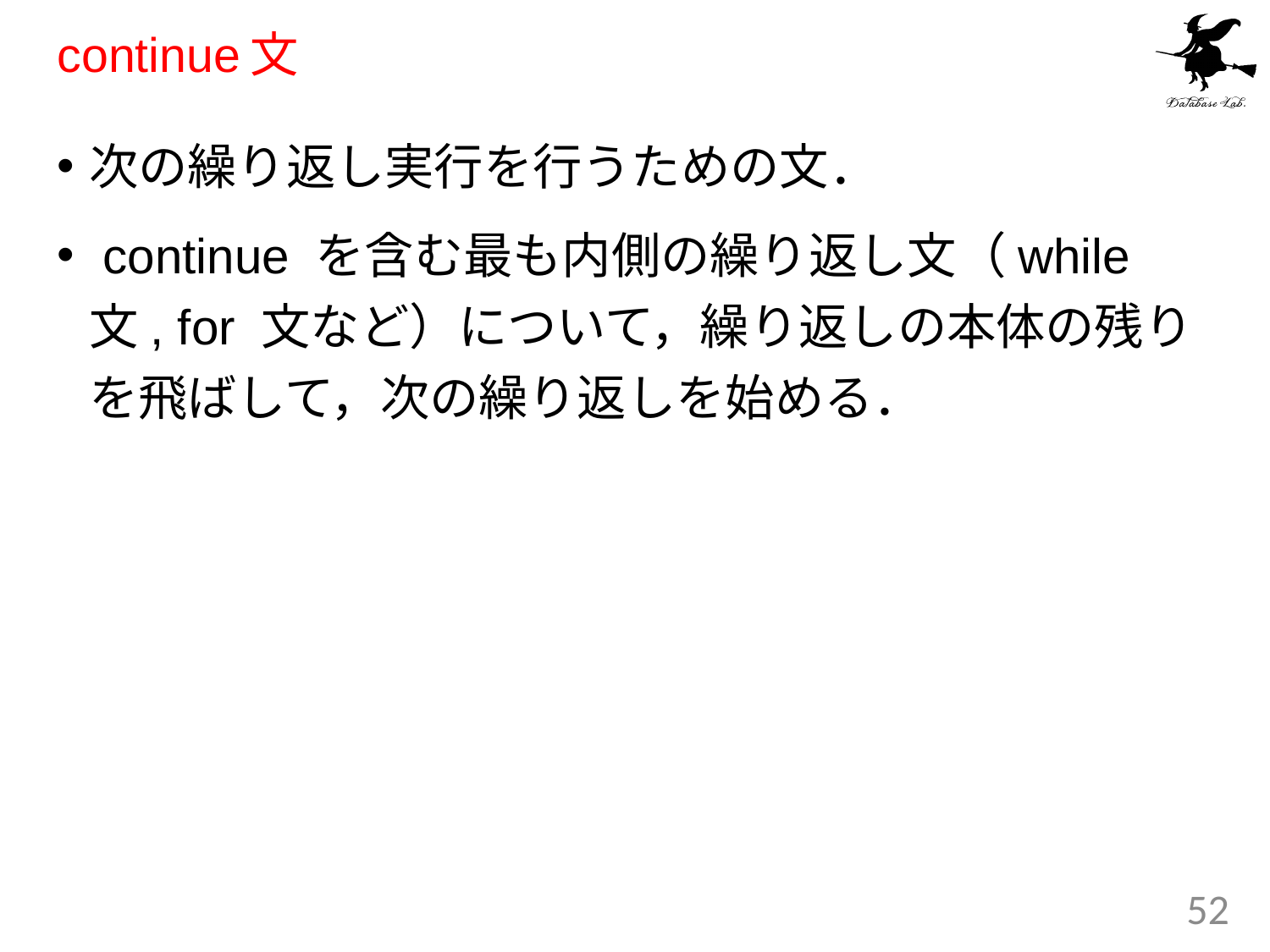

# continue文
次の繰り返し実行を行うための文．
 continue を含む最も内側の繰り返し文（while文, for 文など）について，繰り返しの本体の残りを飛ばして，次の繰り返しを始める．
52